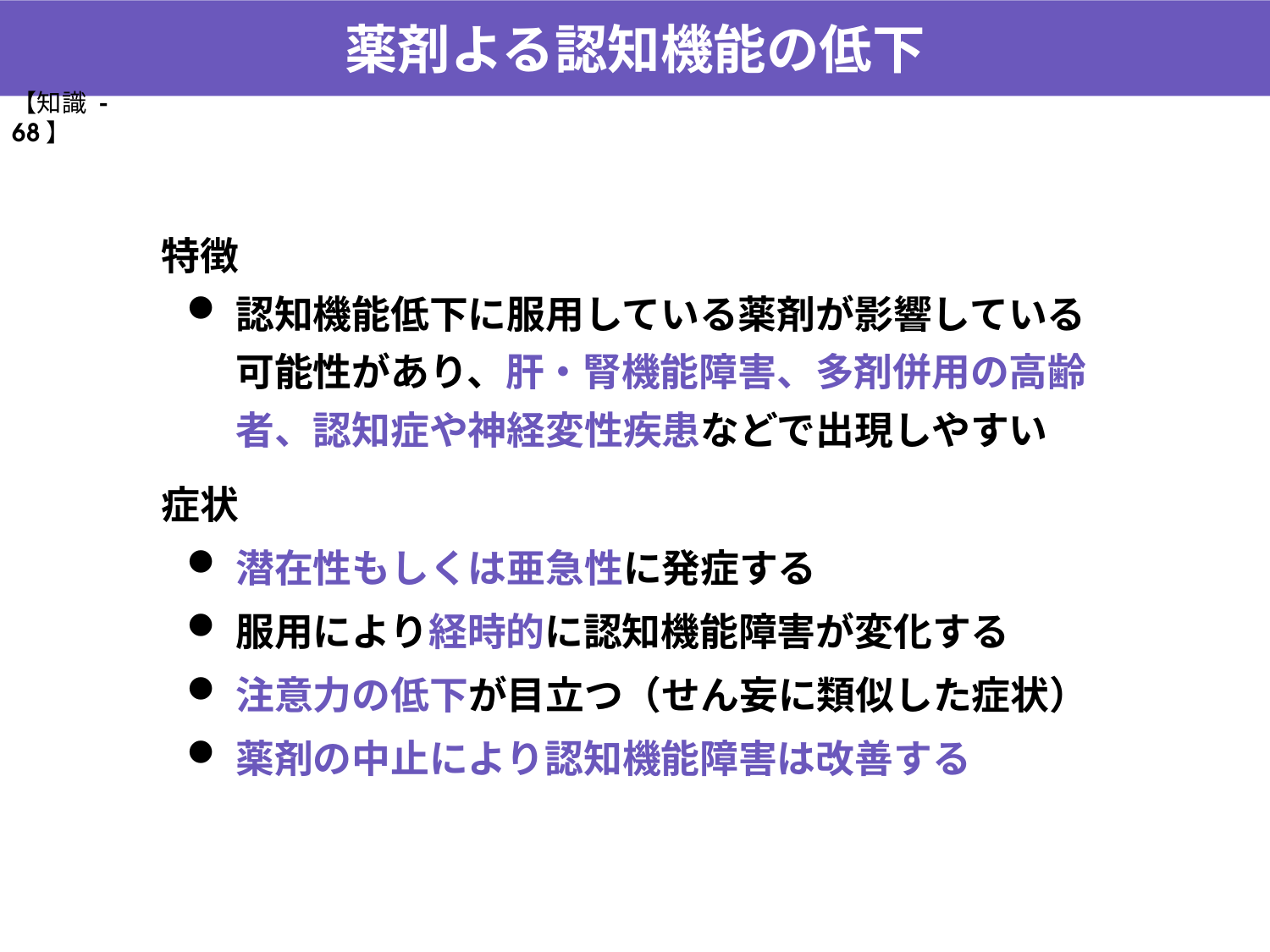

薬剤よる認知機能の低下
【知識 -68】
特徴
認知機能低下に服用している薬剤が影響している可能性があり、肝・腎機能障害、多剤併用の高齢者、認知症や神経変性疾患などで出現しやすい
症状
潜在性もしくは亜急性に発症する
服用により経時的に認知機能障害が変化する
注意力の低下が目立つ（せん妄に類似した症状）
薬剤の中止により認知機能障害は改善する